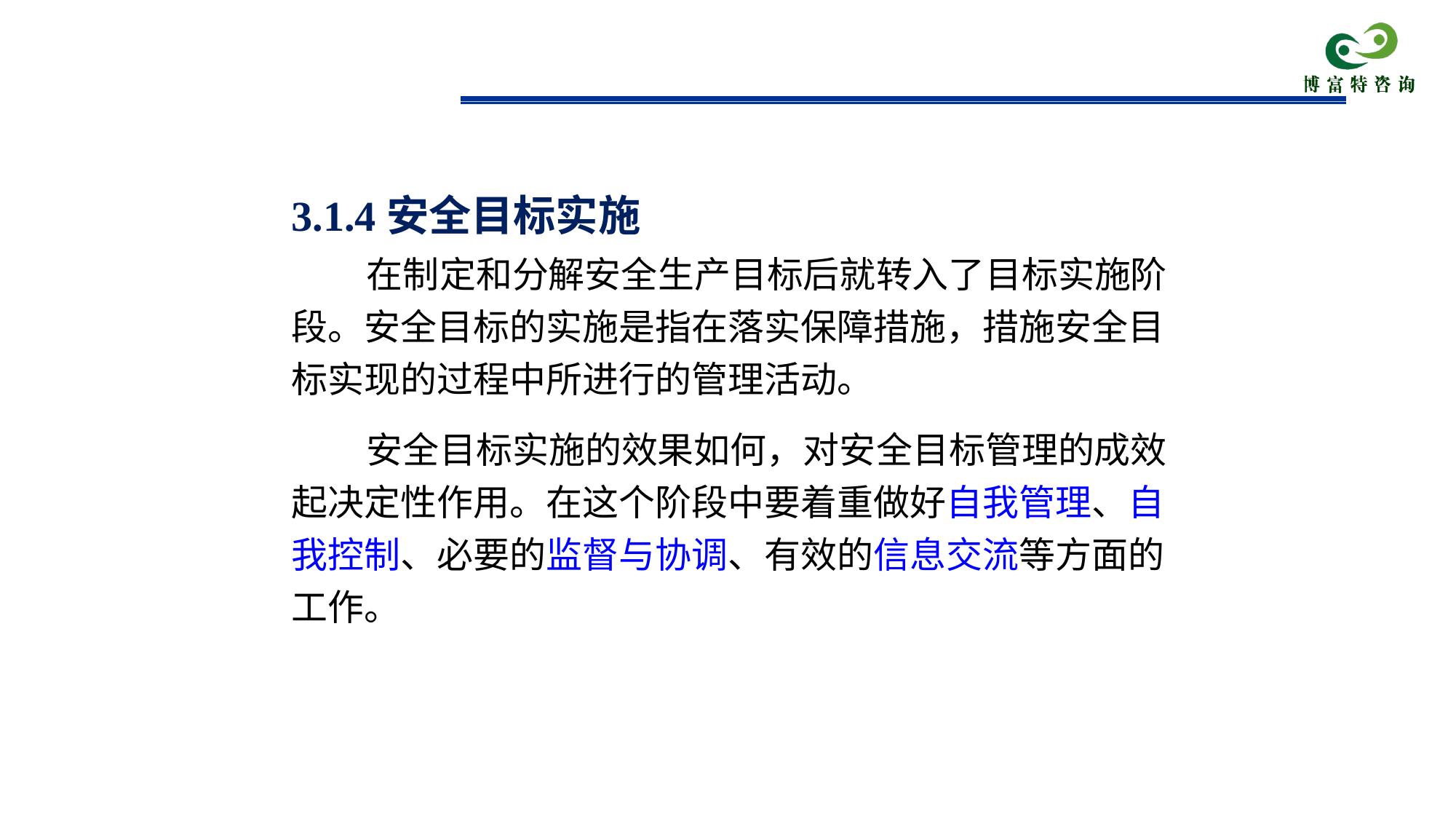

3.1.4安全目标实施
在制定和分解安全生产目标后就转入了目标实施阶段。安全目标的实施是指在落实保障措施，措施安全目标实现的过程中所进行的管理活动。
安全目标实施的效果如何，对安全目标管理的成效起决定性作用。在这个阶段中要着重做好自我管理、自我控制、必要的监督与协调、有效的信息交流等方面的工作。